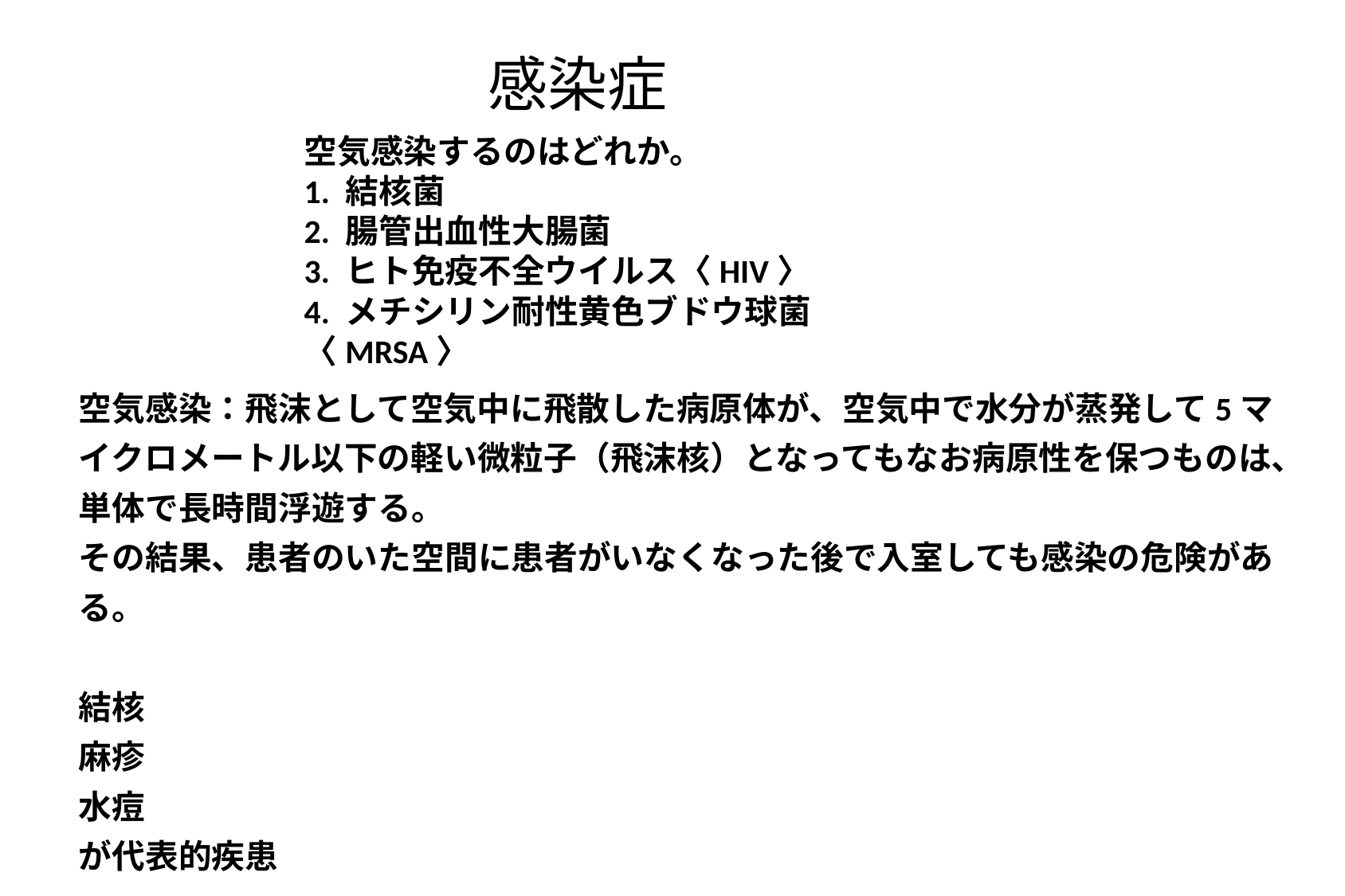

感染症
空気感染するのはどれか。
1. 結核菌
2. 腸管出血性大腸菌
3. ヒト免疫不全ウイルス〈HIV〉
4. メチシリン耐性黄色ブドウ球菌〈MRSA〉
空気感染：飛沫として空気中に飛散した病原体が、空気中で水分が蒸発して5マイクロメートル以下の軽い微粒子（飛沫核）となってもなお病原性を保つものは、単体で長時間浮遊する。
その結果、患者のいた空間に患者がいなくなった後で入室しても感染の危険がある。

結核
麻疹
水痘
が代表的疾患